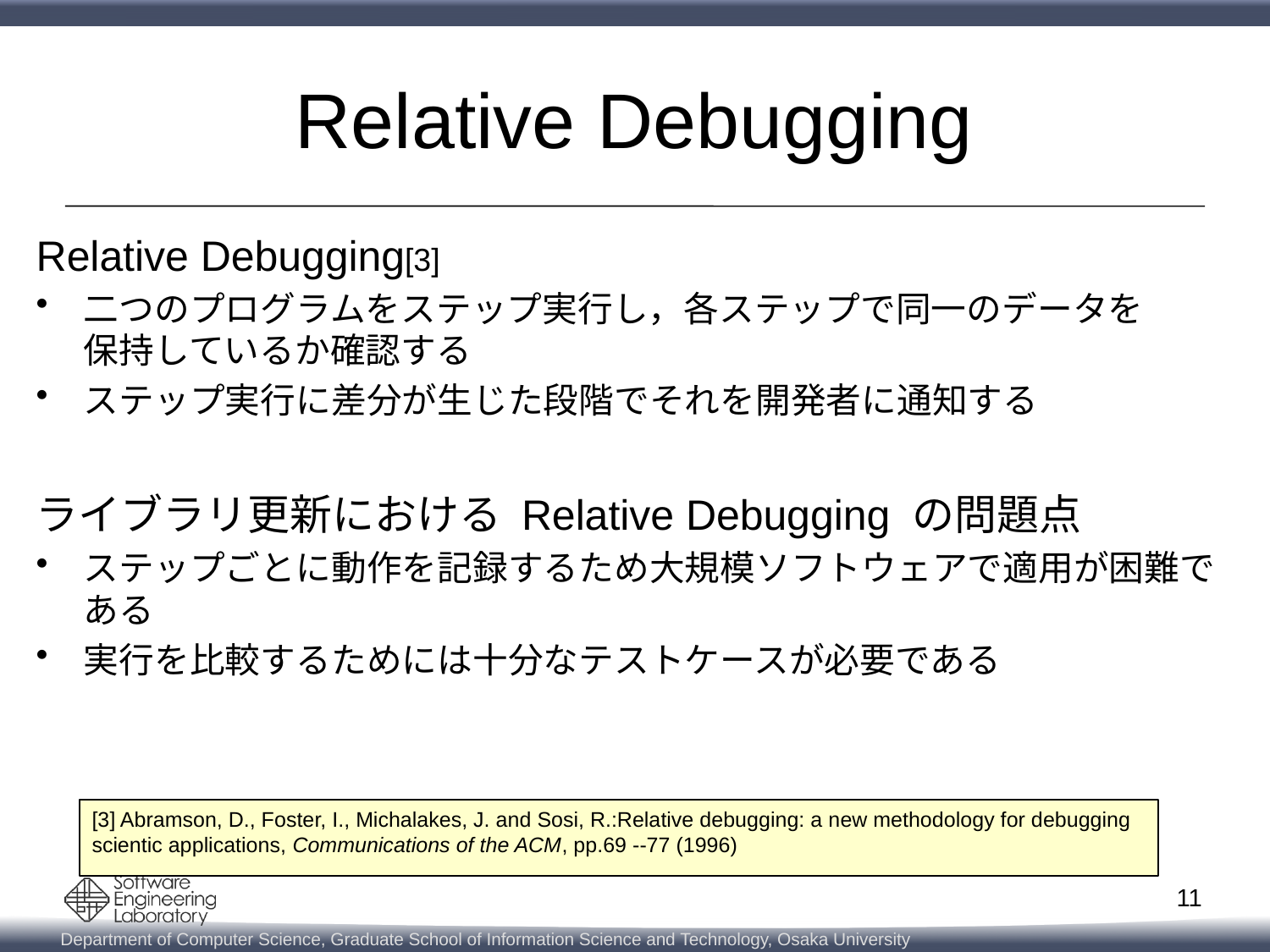

# Relative Debugging
Relative Debugging[3]
二つのプログラムをステップ実行し，各ステップで同一のデータを
保持しているか確認する
ステップ実行に差分が生じた段階でそれを開発者に通知する

ライブラリ更新における Relative Debugging の問題点
ステップごとに動作を記録するため大規模ソフトウェアで適用が困難である
実行を比較するためには十分なテストケースが必要である

[3] Abramson, D., Foster, I., Michalakes, J. and Sosi, R.:Relative debugging: a new methodology for debugging
scientic applications, Communications of the ACM, pp.69 --77 (1996)
11